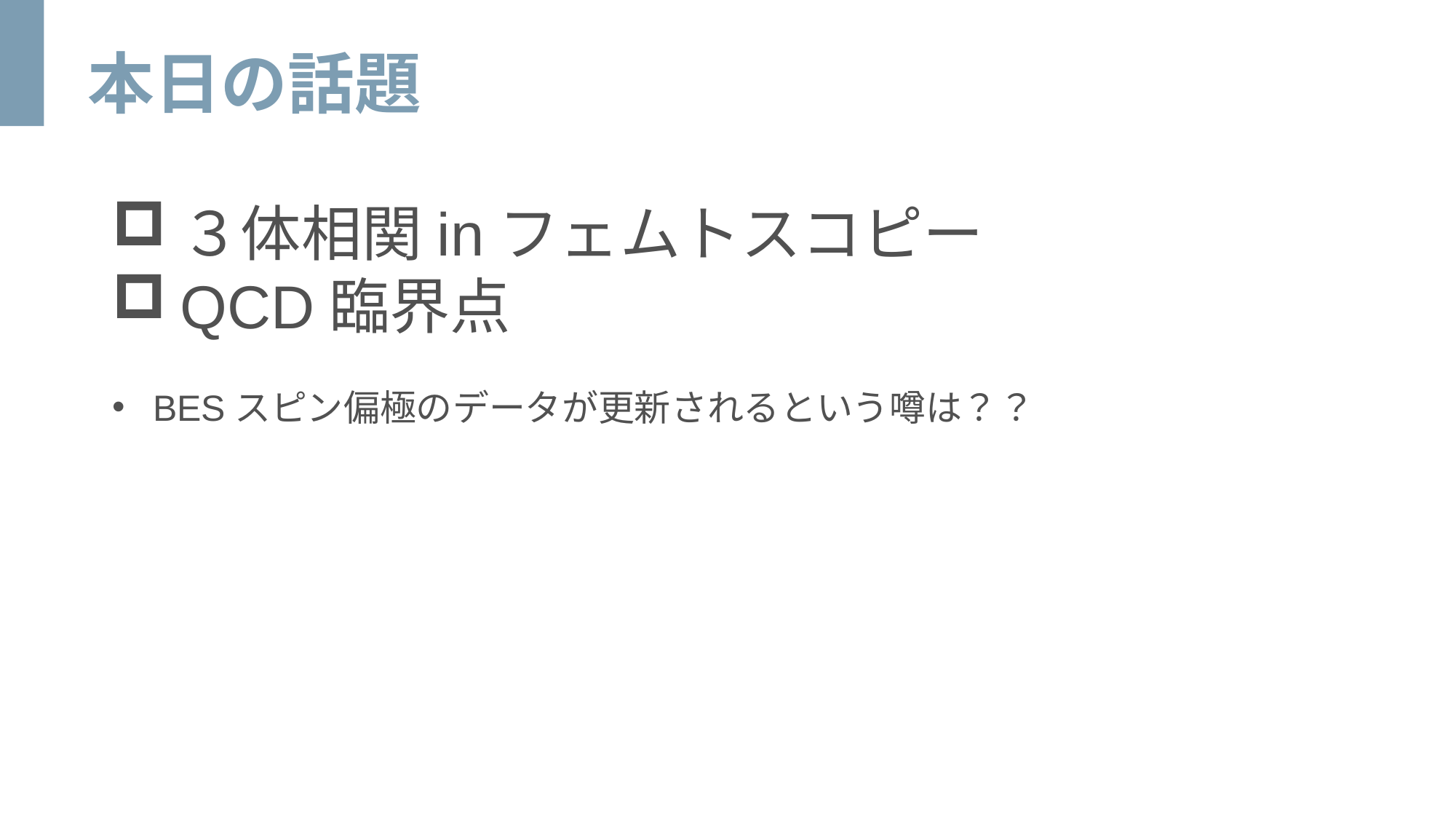

# 本日の話題
３体相関inフェムトスコピー
QCD臨界点

BESスピン偏極のデータが更新されるという噂は？？